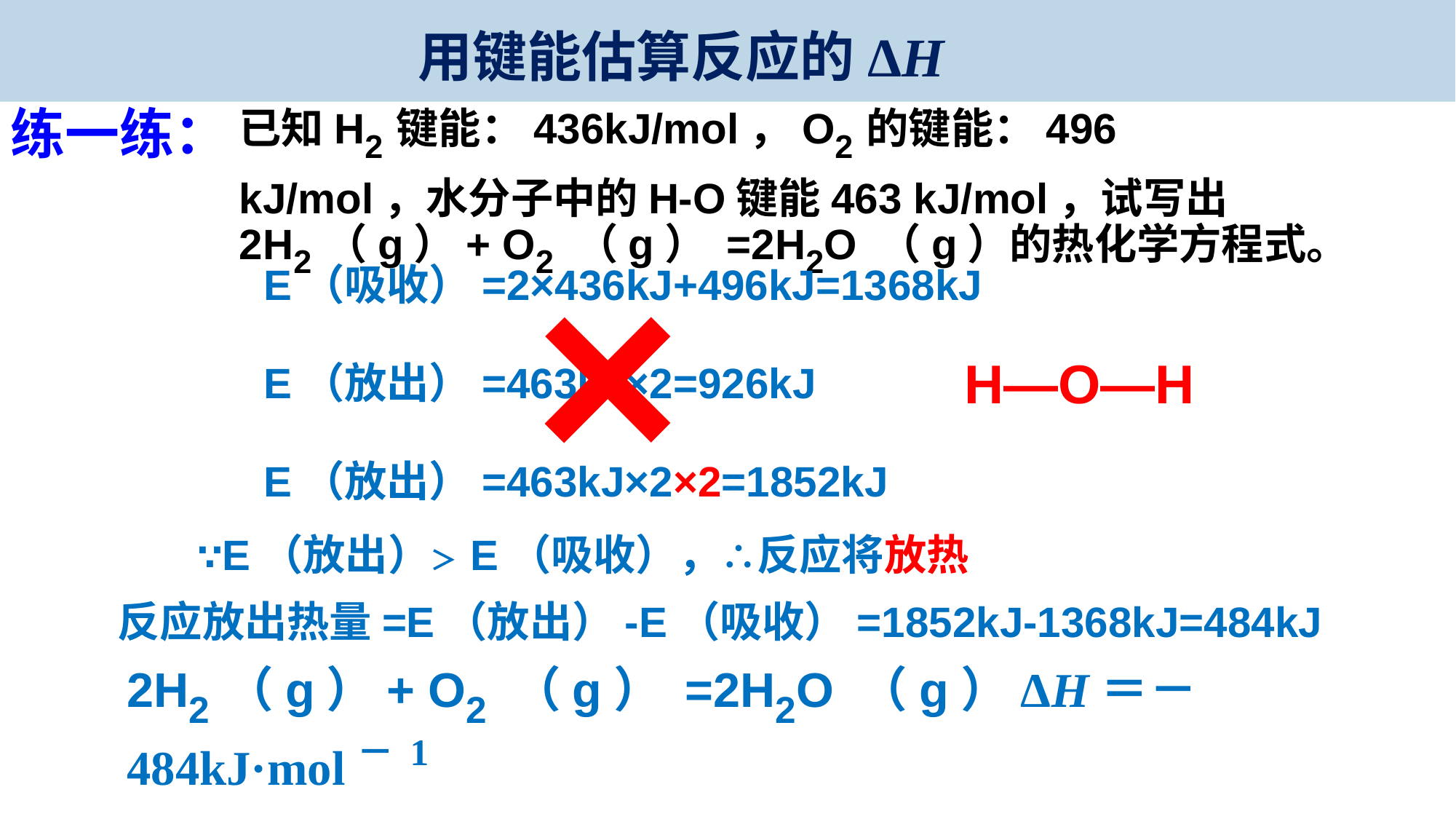

用键能估算反应的ΔH

练一练：
已知H2键能：436kJ/mol，O2的键能：496 kJ/mol，水分子中的H-O键能463 kJ/mol，试写出2H2（g）+ O2 （g） =2H2O （g）的热化学方程式。
×
E（吸收）=2×436kJ+496kJ=1368kJ
H—O—H
E（放出）=463kJ×2=926kJ
E（放出）=463kJ×2×2=1852kJ
∵E（放出）＞ E（吸收），∴反应将放热
反应放出热量=E（放出）-E（吸收）=1852kJ-1368kJ=484kJ
2H2（g）+ O2 （g） =2H2O （g）ΔH＝－484kJ·mol－1